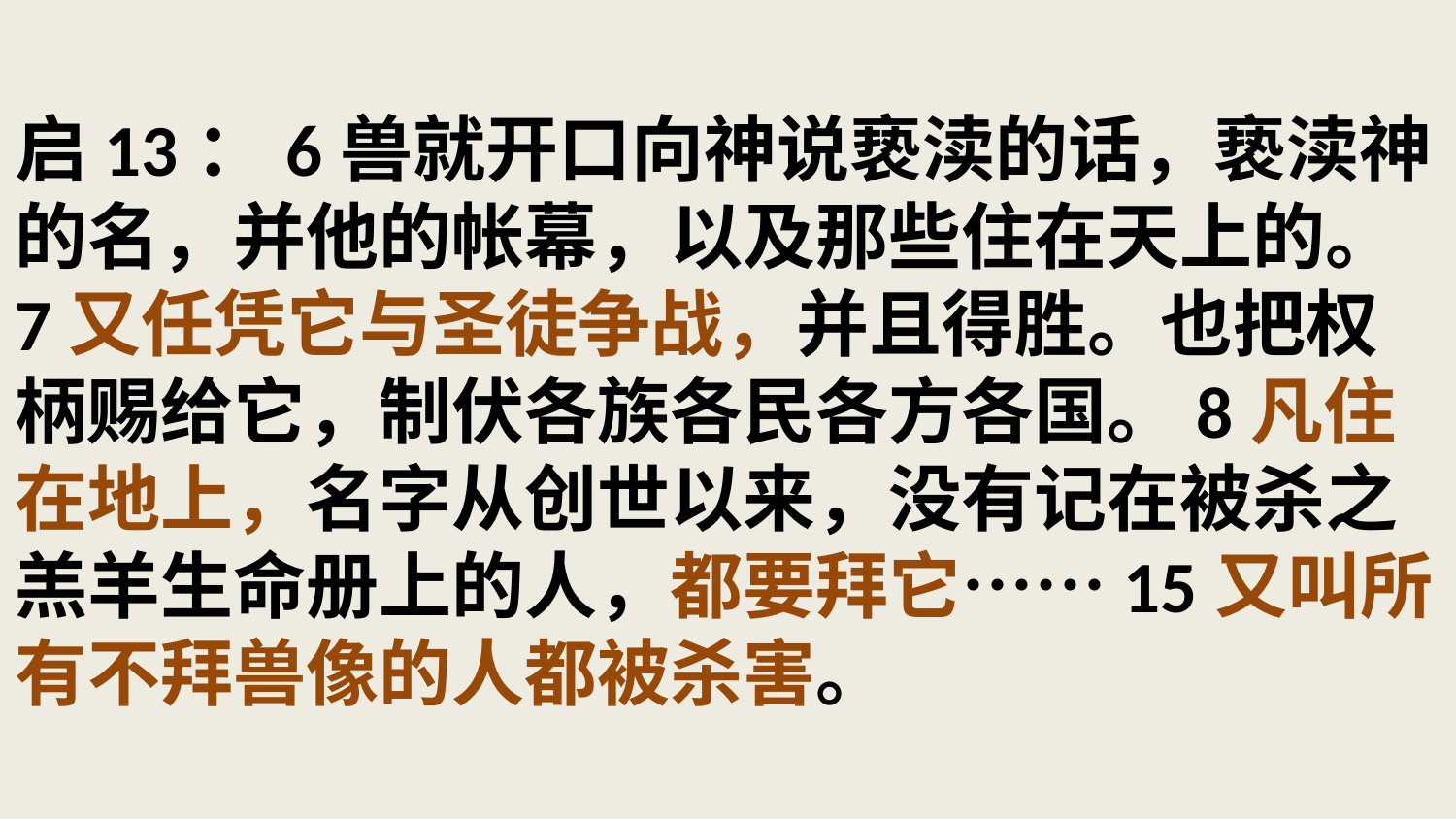

# 启13：6兽就开口向神说亵渎的话，亵渎神的名，并他的帐幕，以及那些住在天上的。7又任凭它与圣徒争战，并且得胜。也把权柄赐给它，制伏各族各民各方各国。8凡住在地上，名字从创世以来，没有记在被杀之羔羊生命册上的人，都要拜它……15又叫所有不拜兽像的人都被杀害。